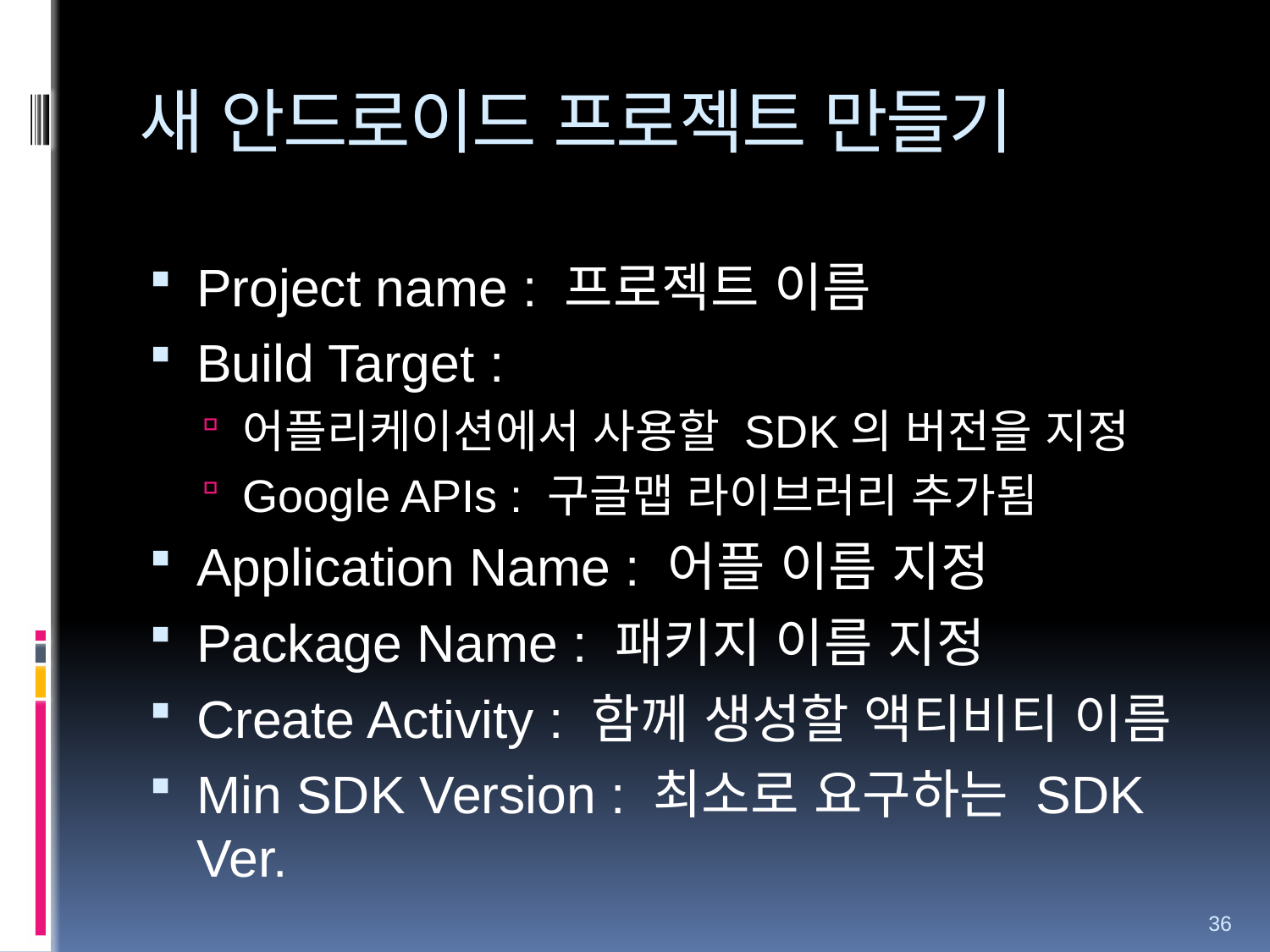

# 새 안드로이드 프로젝트 만들기
Project name : 프로젝트 이름
Build Target :
어플리케이션에서 사용할 SDK의 버전을 지정
Google APIs : 구글맵 라이브러리 추가됨
Application Name : 어플 이름 지정
Package Name : 패키지 이름 지정
Create Activity : 함께 생성할 액티비티 이름
Min SDK Version : 최소로 요구하는 SDK Ver.
36